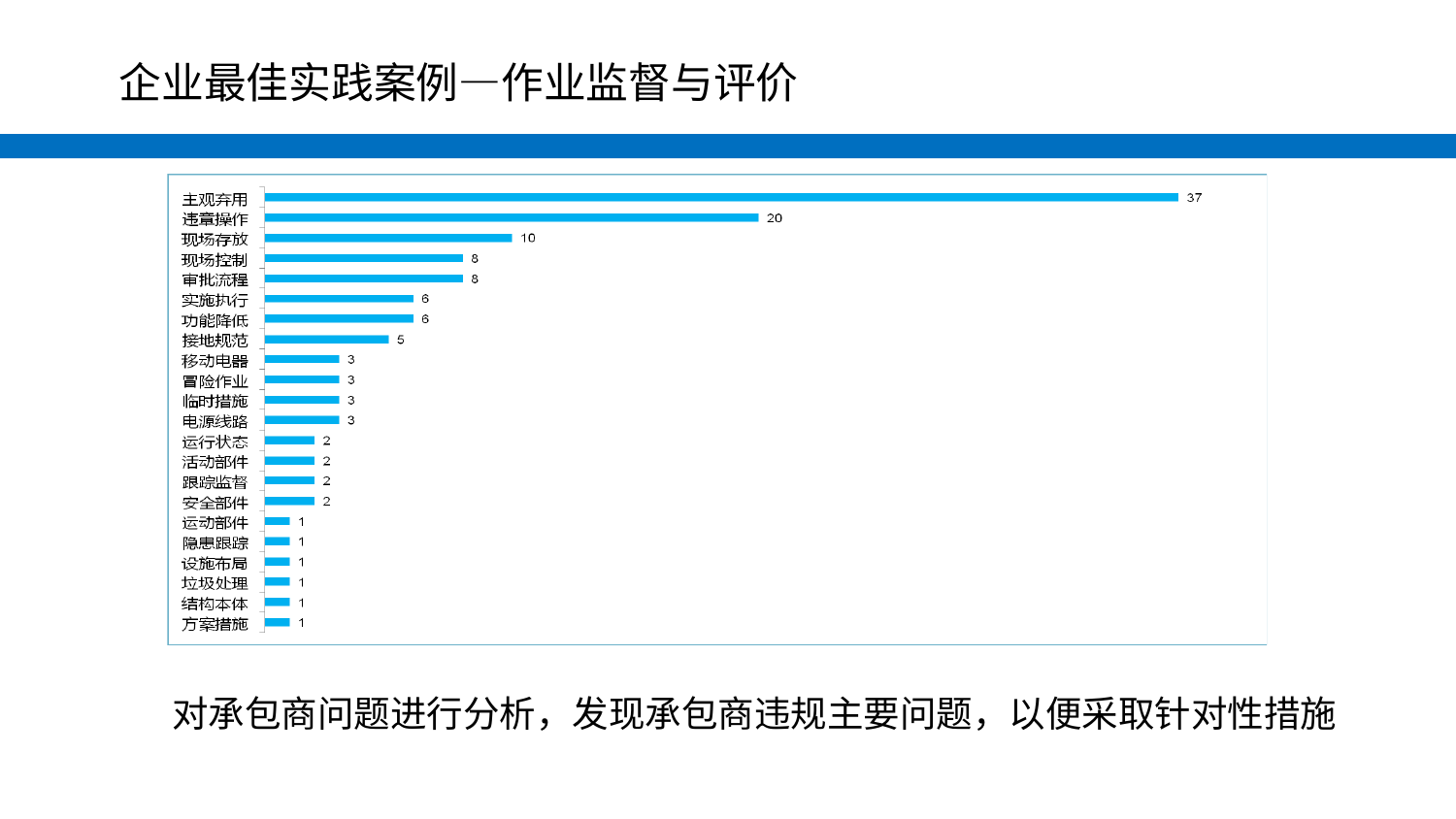

# 企业最佳实践案例—作业监督与评价

对承包商问题进行分析，发现承包商违规主要问题，以便采取针对性措施